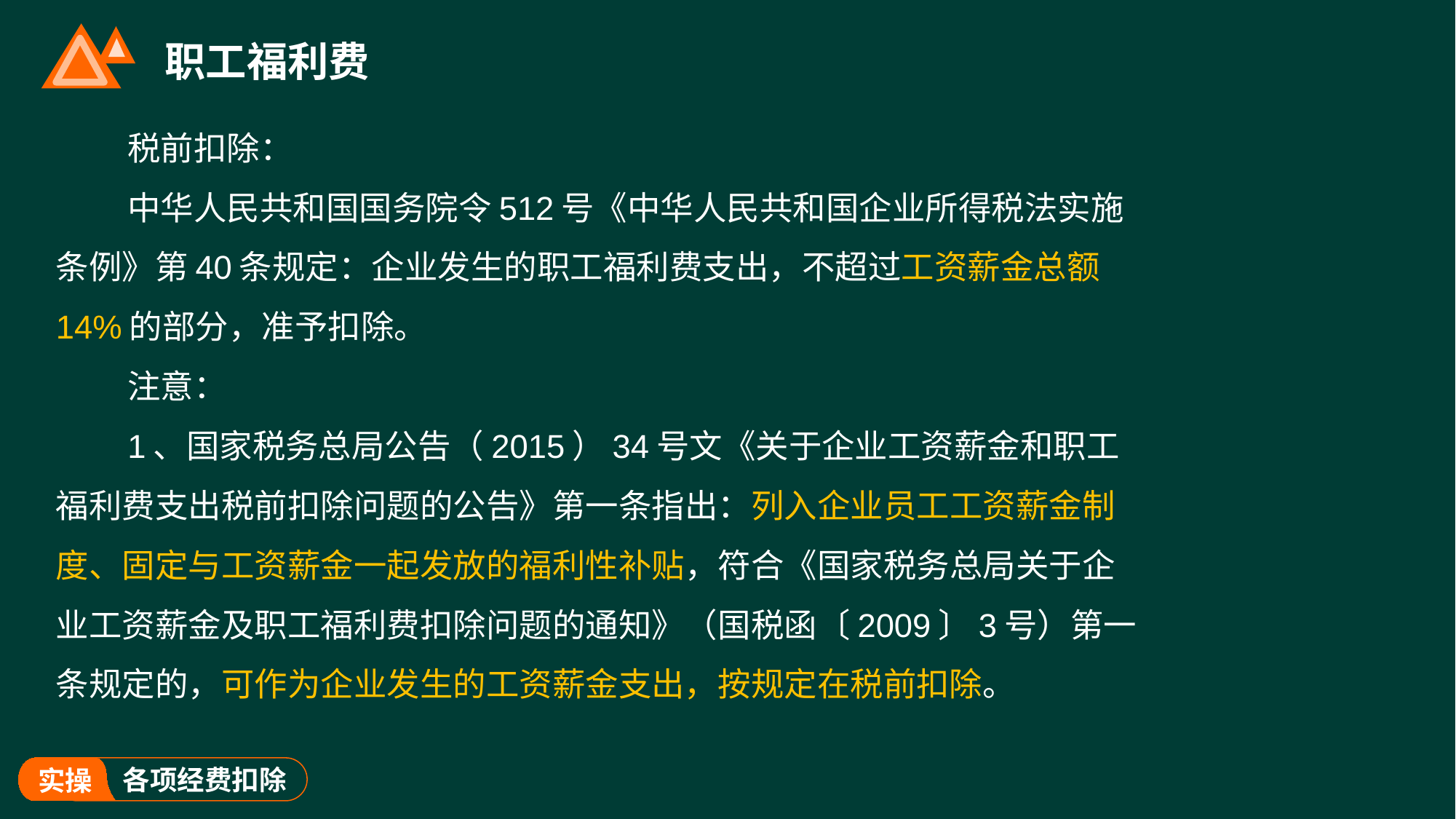

# 职工福利费
税前扣除：
中华人民共和国国务院令512号《中华人民共和国企业所得税法实施条例》第40条规定：企业发生的职工福利费支出，不超过工资薪金总额14%的部分，准予扣除。
注意：
1、国家税务总局公告（2015）34号文《关于企业工资薪金和职工福利费支出税前扣除问题的公告》第一条指出：列入企业员工工资薪金制度、固定与工资薪金一起发放的福利性补贴，符合《国家税务总局关于企业工资薪金及职工福利费扣除问题的通知》（国税函〔2009〕3号）第一条规定的，可作为企业发生的工资薪金支出，按规定在税前扣除。